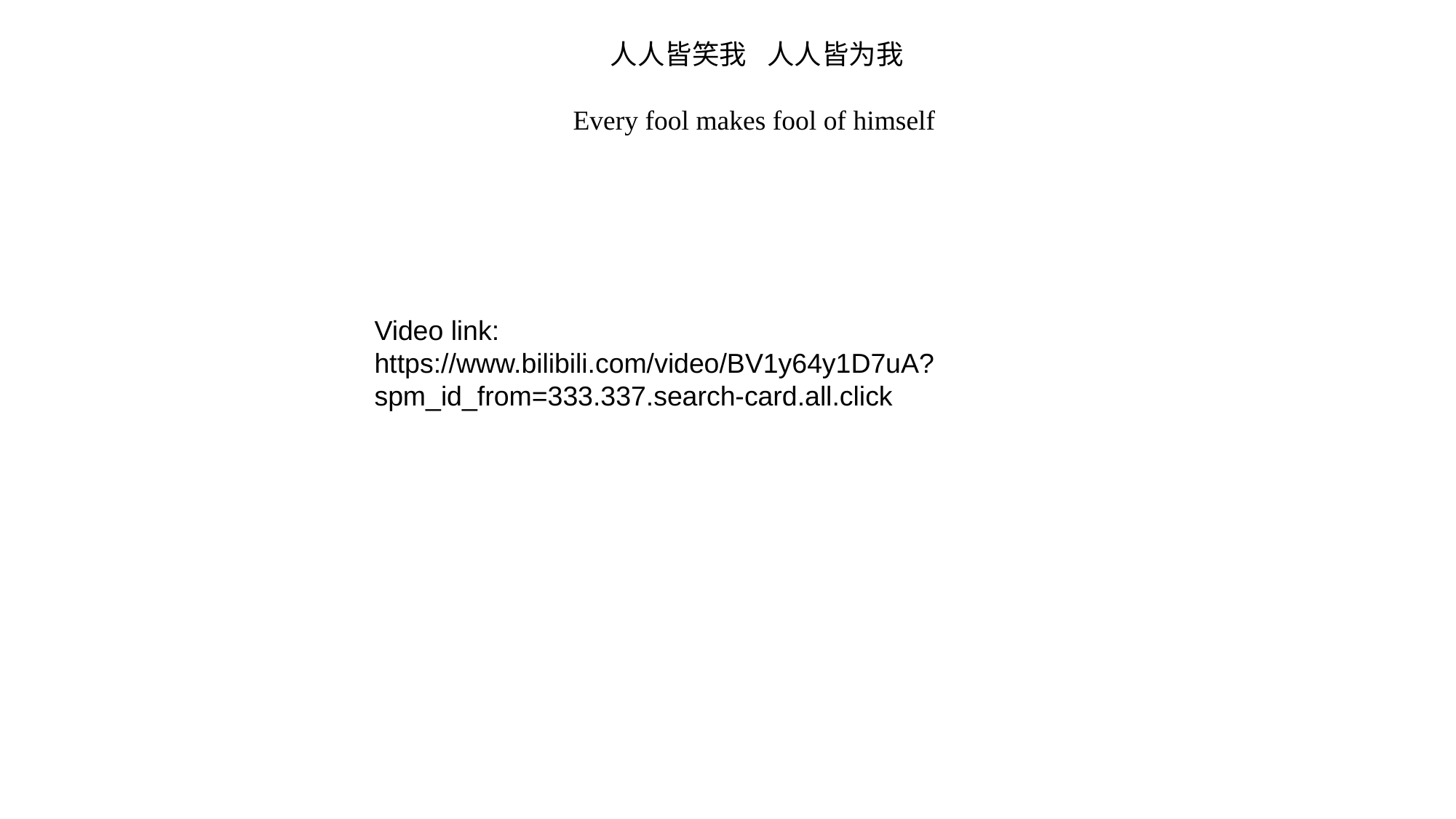

人人皆笑我   人人皆为我

Every fool makes fool of himself
Video link:
https://www.bilibili.com/video/BV1y64y1D7uA?spm_id_from=333.337.search-card.all.click